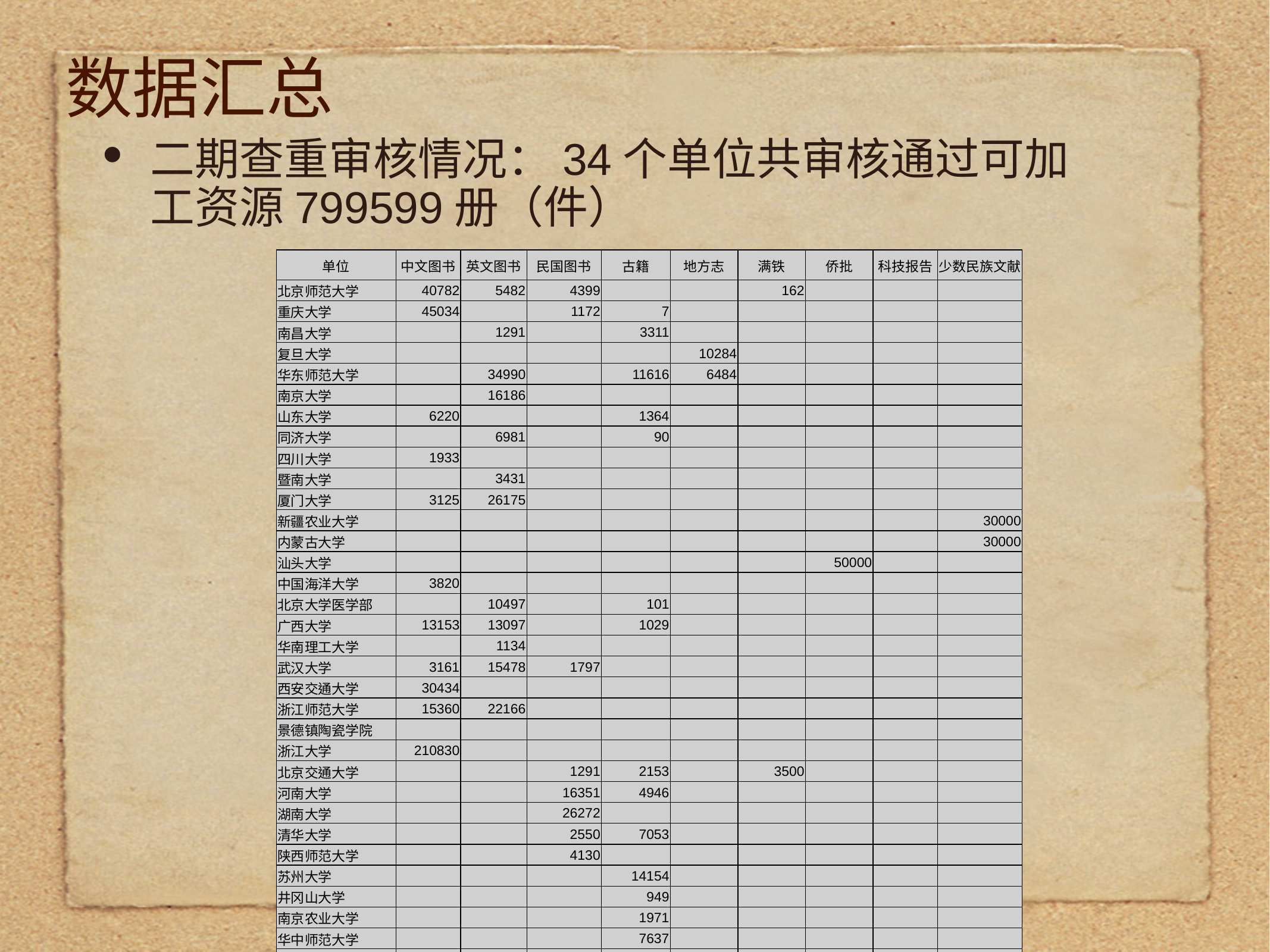

# 数据汇总
二期查重审核情况：34个单位共审核通过可加工资源799599册（件）

| 单位 | 中文图书 | 英文图书 | 民国图书 | 古籍 | 地方志 | 满铁 | 侨批 | 科技报告 | 少数民族文献 |
| --- | --- | --- | --- | --- | --- | --- | --- | --- | --- |
| 北京师范大学 | 40782 | 5482 | 4399 |  |  | 162 |  |  |  |
| 重庆大学 | 45034 |  | 1172 | 7 |  |  |  |  |  |
| 南昌大学 |  | 1291 |  | 3311 |  |  |  |  |  |
| 复旦大学 |  |  |  |  | 10284 |  |  |  |  |
| 华东师范大学 |  | 34990 |  | 11616 | 6484 |  |  |  |  |
| 南京大学 |  | 16186 |  |  |  |  |  |  |  |
| 山东大学 | 6220 |  |  | 1364 |  |  |  |  |  |
| 同济大学 |  | 6981 |  | 90 |  |  |  |  |  |
| 四川大学 | 1933 |  |  |  |  |  |  |  |  |
| 暨南大学 |  | 3431 |  |  |  |  |  |  |  |
| 厦门大学 | 3125 | 26175 |  |  |  |  |  |  |  |
| 新疆农业大学 |  |  |  |  |  |  |  |  | 30000 |
| 内蒙古大学 |  |  |  |  |  |  |  |  | 30000 |
| 汕头大学 |  |  |  |  |  |  | 50000 |  |  |
| 中国海洋大学 | 3820 |  |  |  |  |  |  |  |  |
| 北京大学医学部 |  | 10497 |  | 101 |  |  |  |  |  |
| 广西大学 | 13153 | 13097 |  | 1029 |  |  |  |  |  |
| 华南理工大学 |  | 1134 |  |  |  |  |  |  |  |
| 武汉大学 | 3161 | 15478 | 1797 |  |  |  |  |  |  |
| 西安交通大学 | 30434 |  |  |  |  |  |  |  |  |
| 浙江师范大学 | 15360 | 22166 |  |  |  |  |  |  |  |
| 景德镇陶瓷学院 |  |  |  |  |  |  |  |  |  |
| 浙江大学 | 210830 |  |  |  |  |  |  |  |  |
| 北京交通大学 |  |  | 1291 | 2153 |  | 3500 |  |  |  |
| 河南大学 |  |  | 16351 | 4946 |  |  |  |  |  |
| 湖南大学 |  |  | 26272 |  |  |  |  |  |  |
| 清华大学 |  |  | 2550 | 7053 |  |  |  |  |  |
| 陕西师范大学 |  |  | 4130 |  |  |  |  |  |  |
| 苏州大学 |  |  |  | 14154 |  |  |  |  |  |
| 井冈山大学 |  |  |  | 949 |  |  |  |  |  |
| 南京农业大学 |  |  |  | 1971 |  |  |  |  |  |
| 华中师范大学 |  |  |  | 7637 |  |  |  |  |  |
| 华中科技大学 |  |  |  |  |  |  |  | 21207 |  |
| 北方民族大学 |  |  |  |  |  |  |  |  | 2859 |
| 合计 | 373852 | 156908 | 57962 | 56381 | 16768 | 3662 | 50000 | 21207 | 62859 |